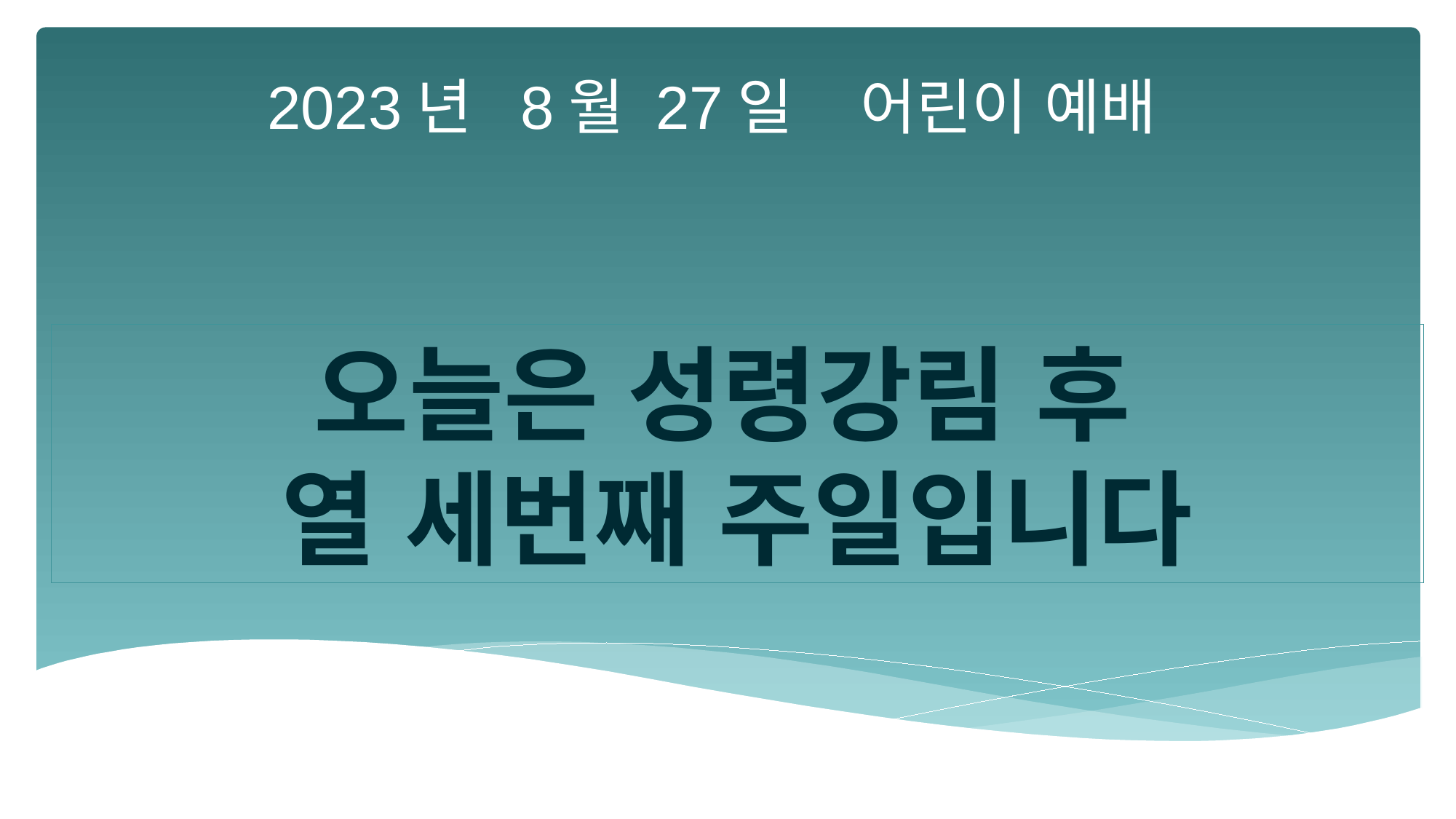

2023년  8월 27일    어린이 예배
오늘은 성령강림 후
열 세번째 주일입니다